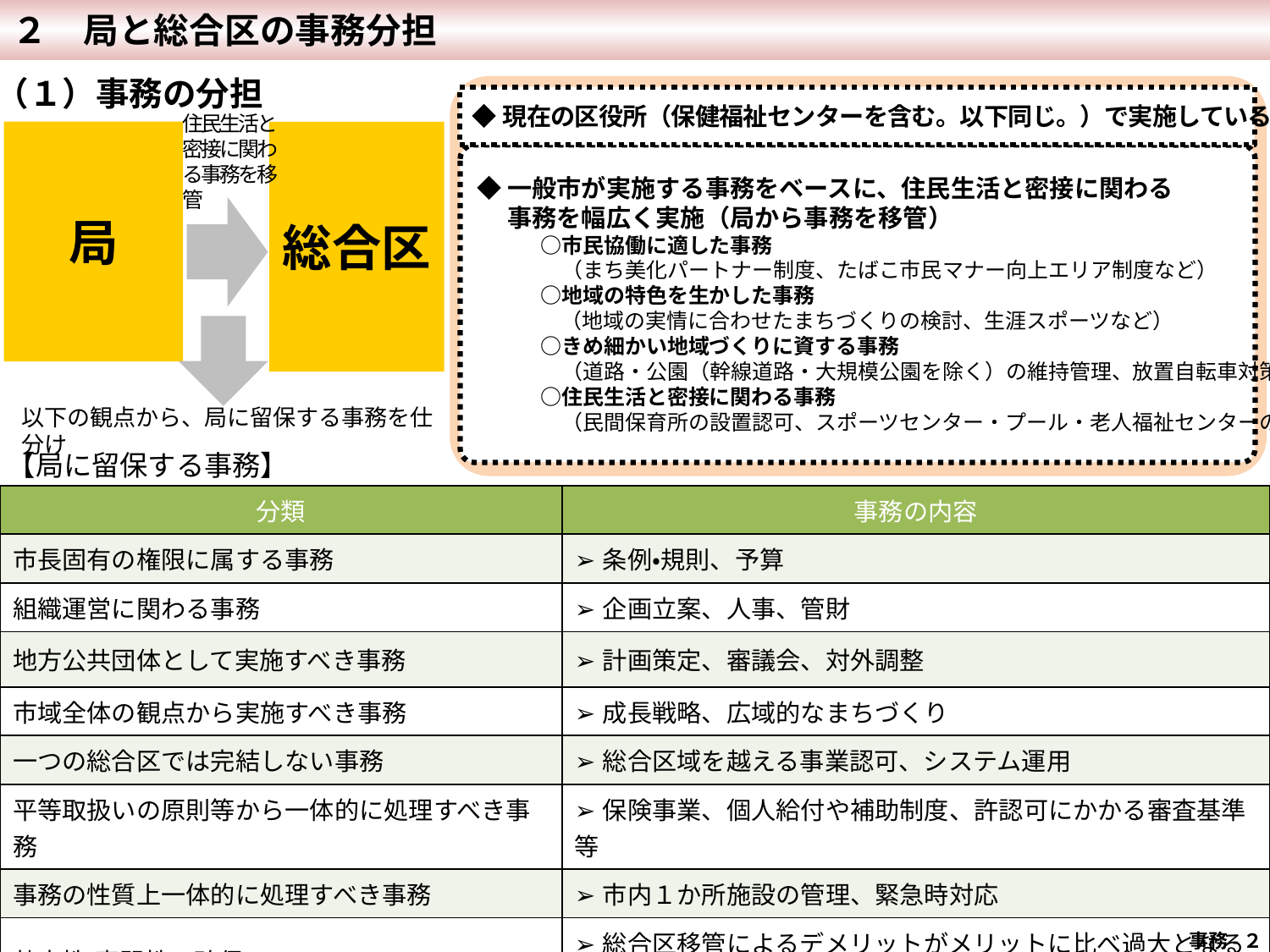

２　局と総合区の事務分担
（１）事務の分担

◆現在の区役所（保健福祉センターを含む。以下同じ。）で実施している事務
局
総合区
◆一般市が実施する事務をベースに、住民生活と密接に関わる
　 事務を幅広く実施（局から事務を移管）
　　　○市民協働に適した事務
　　　　（まち美化パートナー制度、たばこ市民マナー向上エリア制度など）
　　　○地域の特色を生かした事務
　　　　（地域の実情に合わせたまちづくりの検討、生涯スポーツなど）
　　　○きめ細かい地域づくりに資する事務
　　　　（道路・公園（幹線道路・大規模公園を除く）の維持管理、放置自転車対策など）
　　　○住民生活と密接に関わる事務
　　　　（民間保育所の設置認可、スポーツセンター・プール・老人福祉センターの運営など）

住民生活と
密接に関わる事務を移管
以下の観点から、局に留保する事務を仕分け
【局に留保する事務】
| 分類 | 事務の内容 |
| --- | --- |
| 市長固有の権限に属する事務 | ➢条例・規則、予算 |
| 組織運営に関わる事務 | ➢企画立案、人事、管財 |
| 地方公共団体として実施すべき事務 | ➢計画策定、審議会、対外調整 |
| 市域全体の観点から実施すべき事務 | ➢成長戦略、広域的なまちづくり |
| 一つの総合区では完結しない事務 | ➢総合区域を越える事業認可、システム運用 |
| 平等取扱いの原則等から一体的に処理すべき事務 | ➢保険事業、個人給付や補助制度、許認可にかかる審査基準等 |
| 事務の性質上一体的に処理すべき事務 | ➢市内１か所施設の管理、緊急時対応 |
| 効率性・専門性の確保 | ➢総合区移管によるデメリットがメリットに比べ過大となるもの |
 事務-２